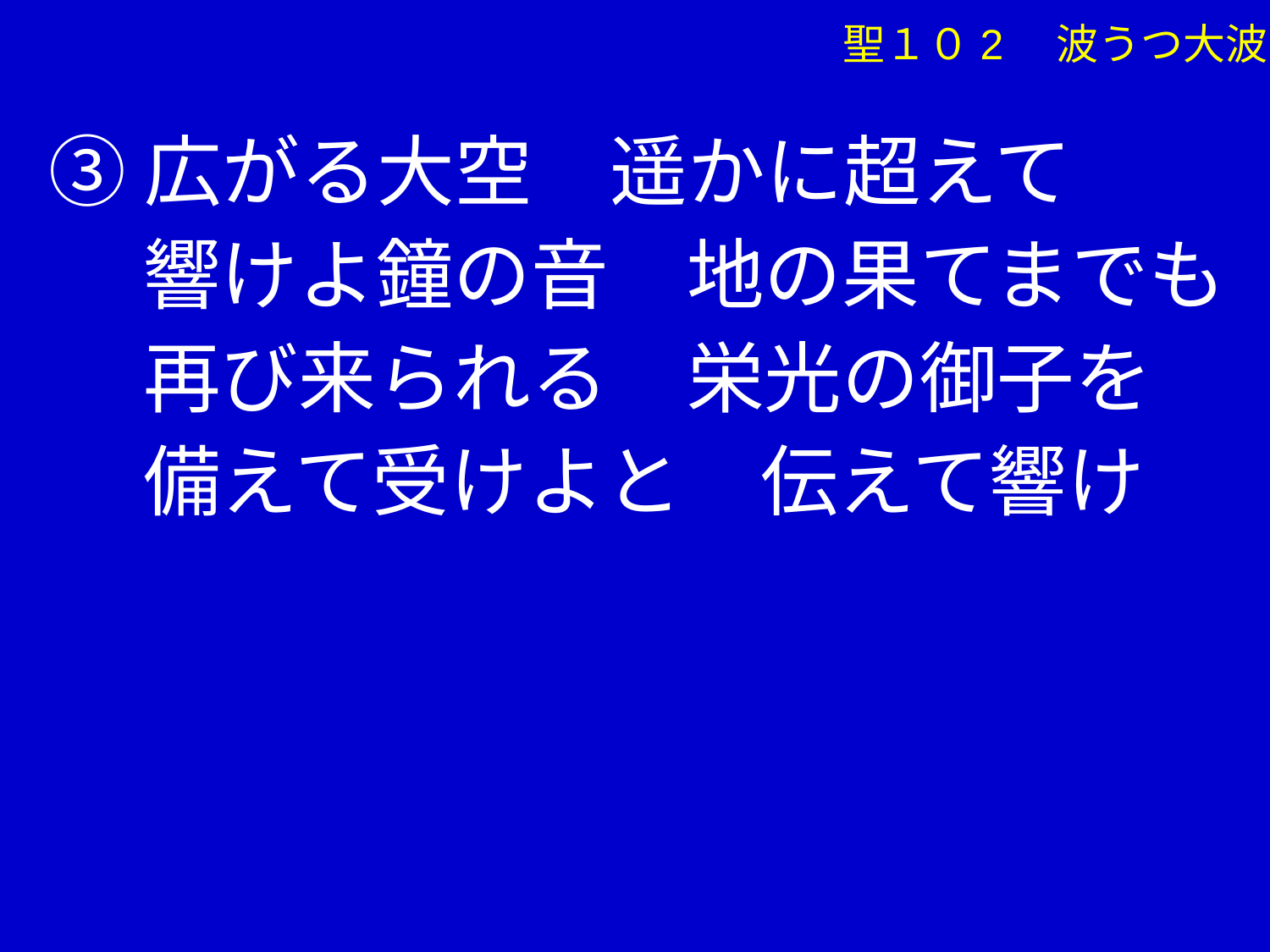

聖１０2　波うつ大波
➂広がる大空　遥かに超えて
　 響けよ鐘の音　地の果てまでも
　 再び来られる　栄光の御子を
　 備えて受けよと　伝えて響け